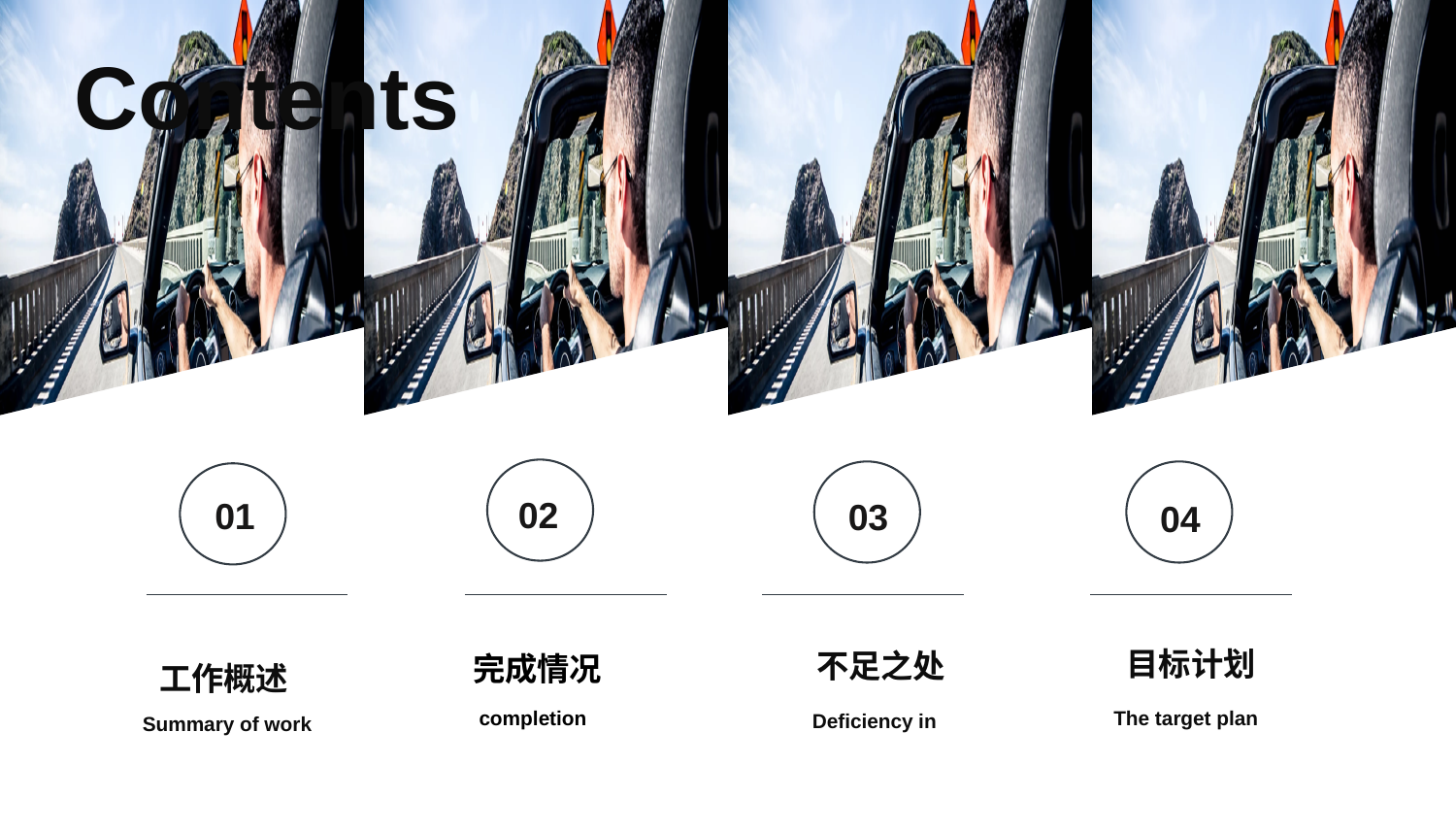

Contents

02
01
03
04
目标计划
不足之处
完成情况
工作概述
completion
The target plan
Deficiency in
Summary of work